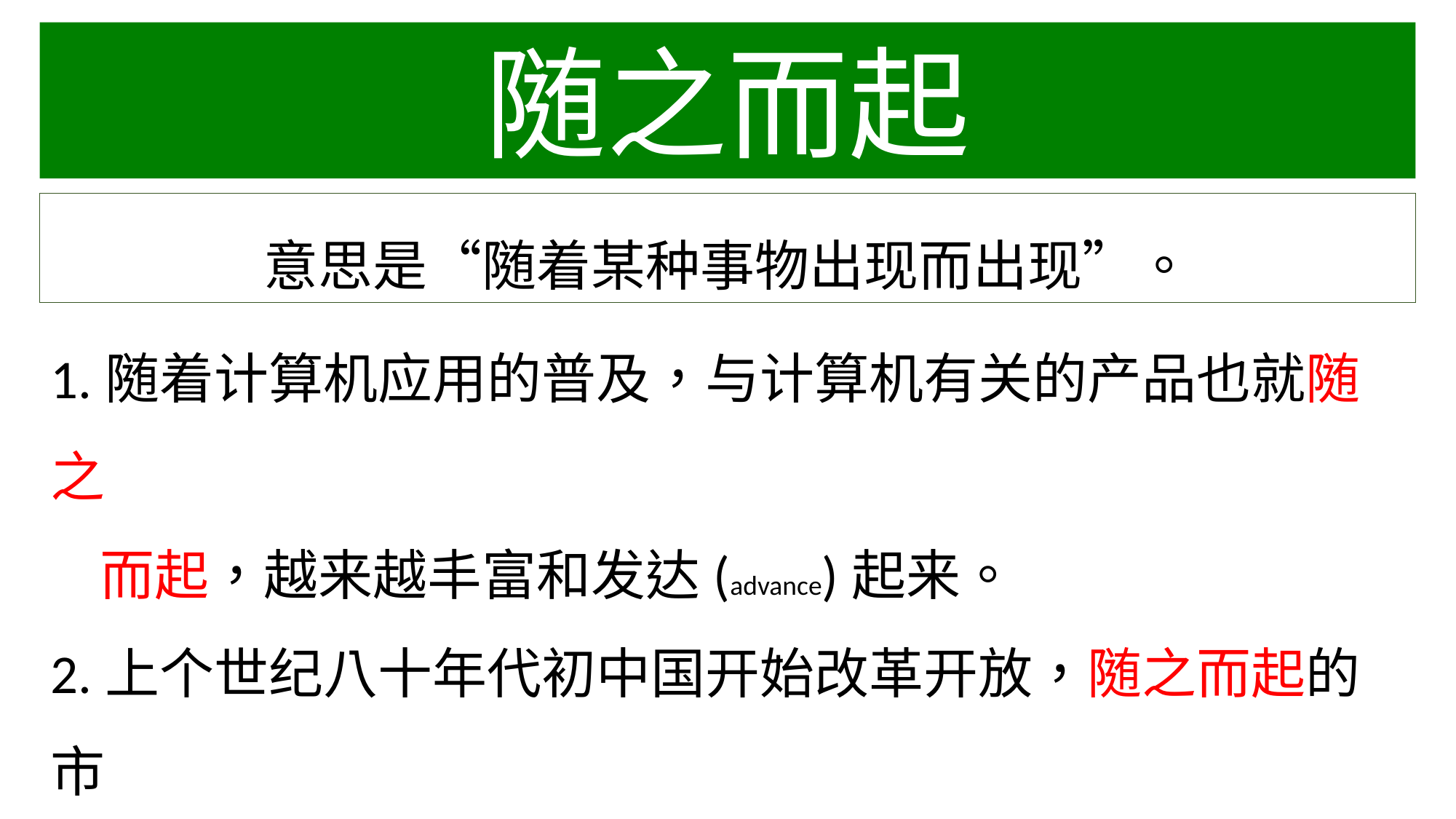

随之而起
意思是“随着某种事物出现而出现”。
1.随着计算机应用的普及，与计算机有关的产品也就随之
   而起，越来越丰富和发达(advance)起来。
2.上个世纪八十年代初中国开始改革开放，随之而起的市
   场经济给中国带来新的活力。